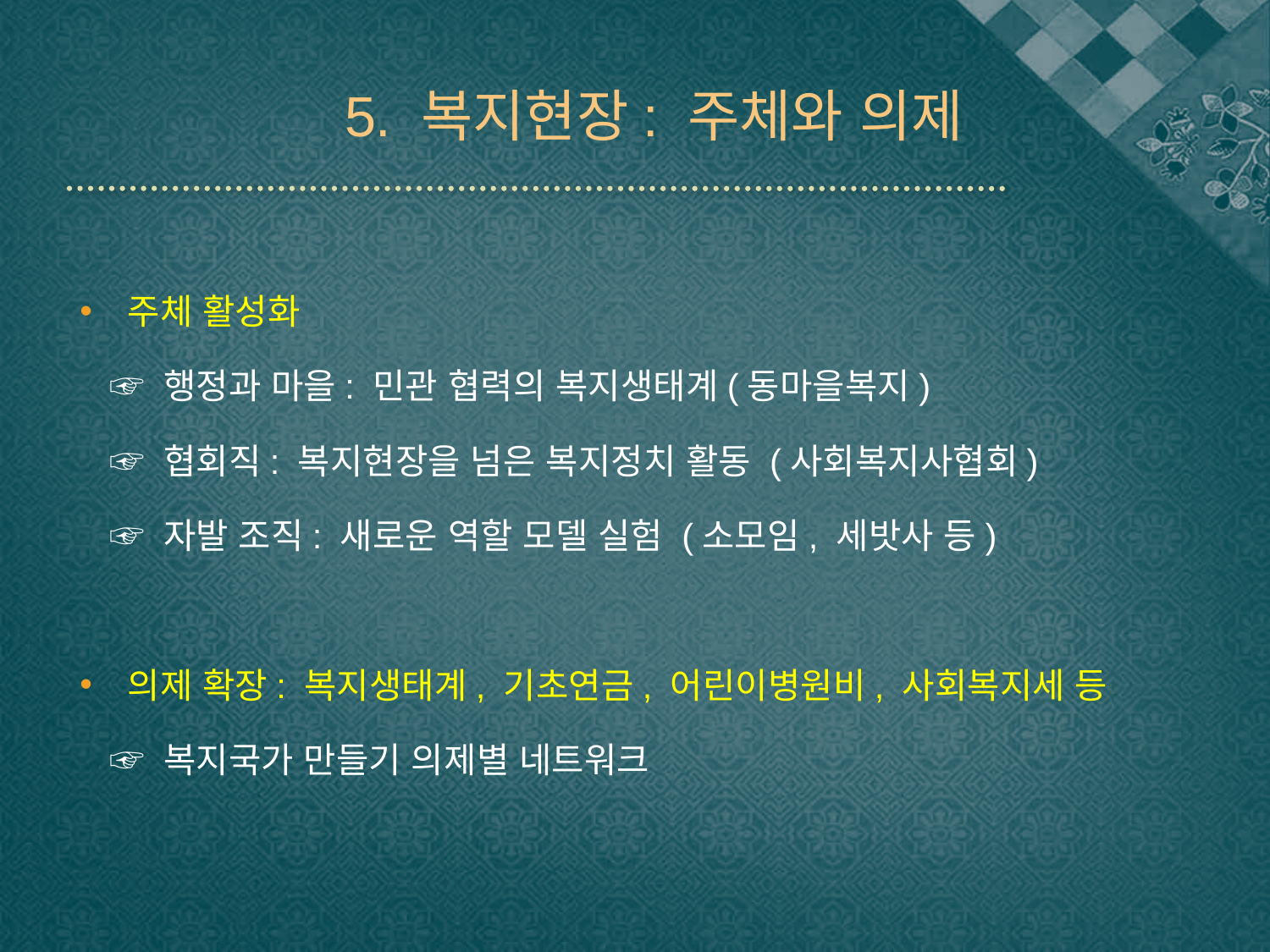

# 5. 복지현장: 주체와 의제

주체 활성화
   ☞ 행정과 마을: 민관 협력의 복지생태계(동마을복지)
   ☞ 협회직: 복지현장을 넘은 복지정치 활동 (사회복지사협회)
   ☞ 자발 조직: 새로운 역할 모델 실험 (소모임, 세밧사 등)

의제 확장: 복지생태계, 기초연금, 어린이병원비, 사회복지세 등
   ☞ 복지국가 만들기 의제별 네트워크